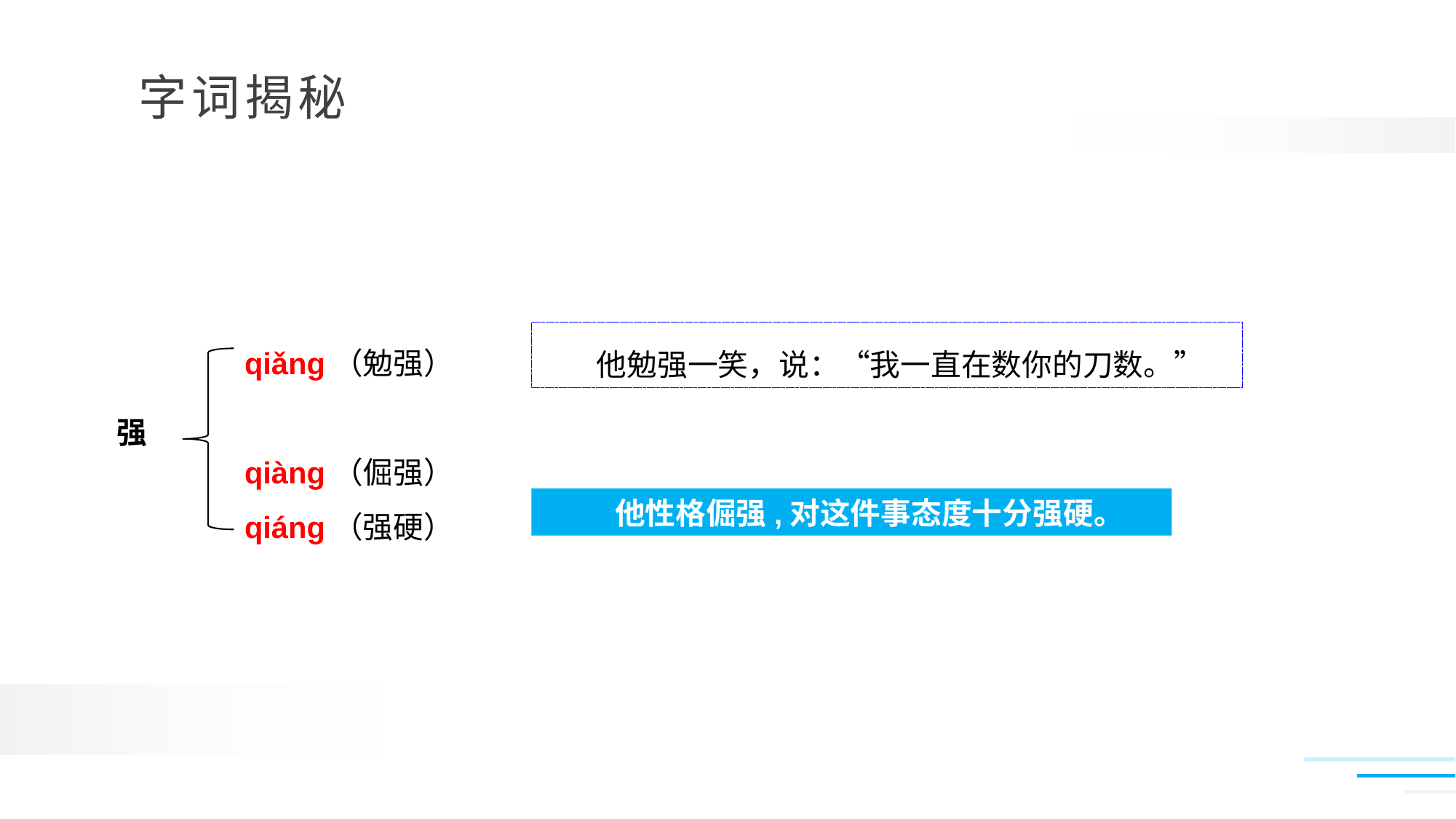

qiǎng（勉强）

qiàng（倔强）
qiáng（强硬）

他勉强一笑，说：“我一直在数你的刀数。”
强
他性格倔强,对这件事态度十分强硬。